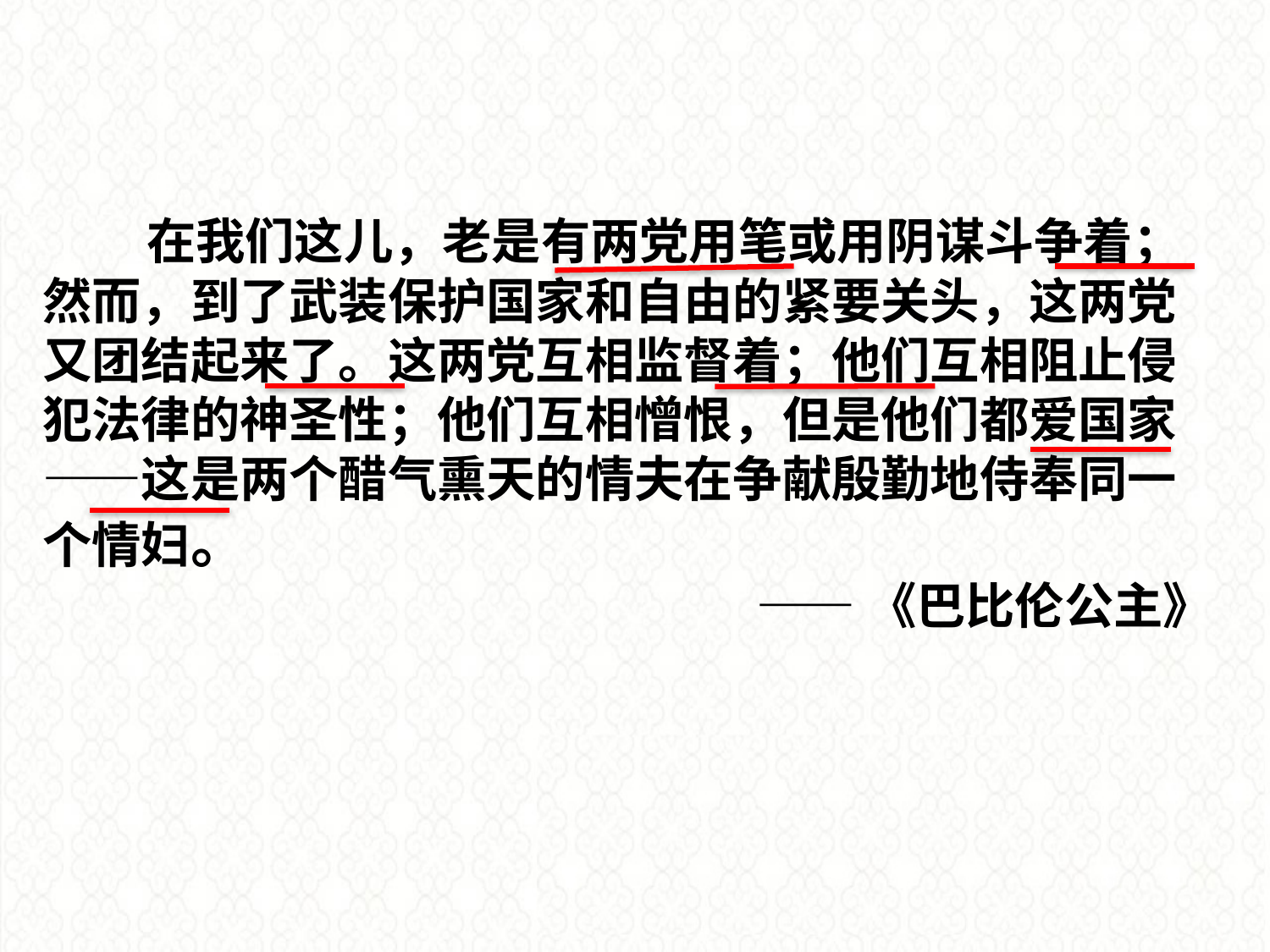

在我们这儿，老是有两党用笔或用阴谋斗争着；然而，到了武装保护国家和自由的紧要关头，这两党又团结起来了。这两党互相监督着；他们互相阻止侵犯法律的神圣性；他们互相憎恨，但是他们都爱国家——这是两个醋气熏天的情夫在争献殷勤地侍奉同一个情妇。
 ——《巴比伦公主》